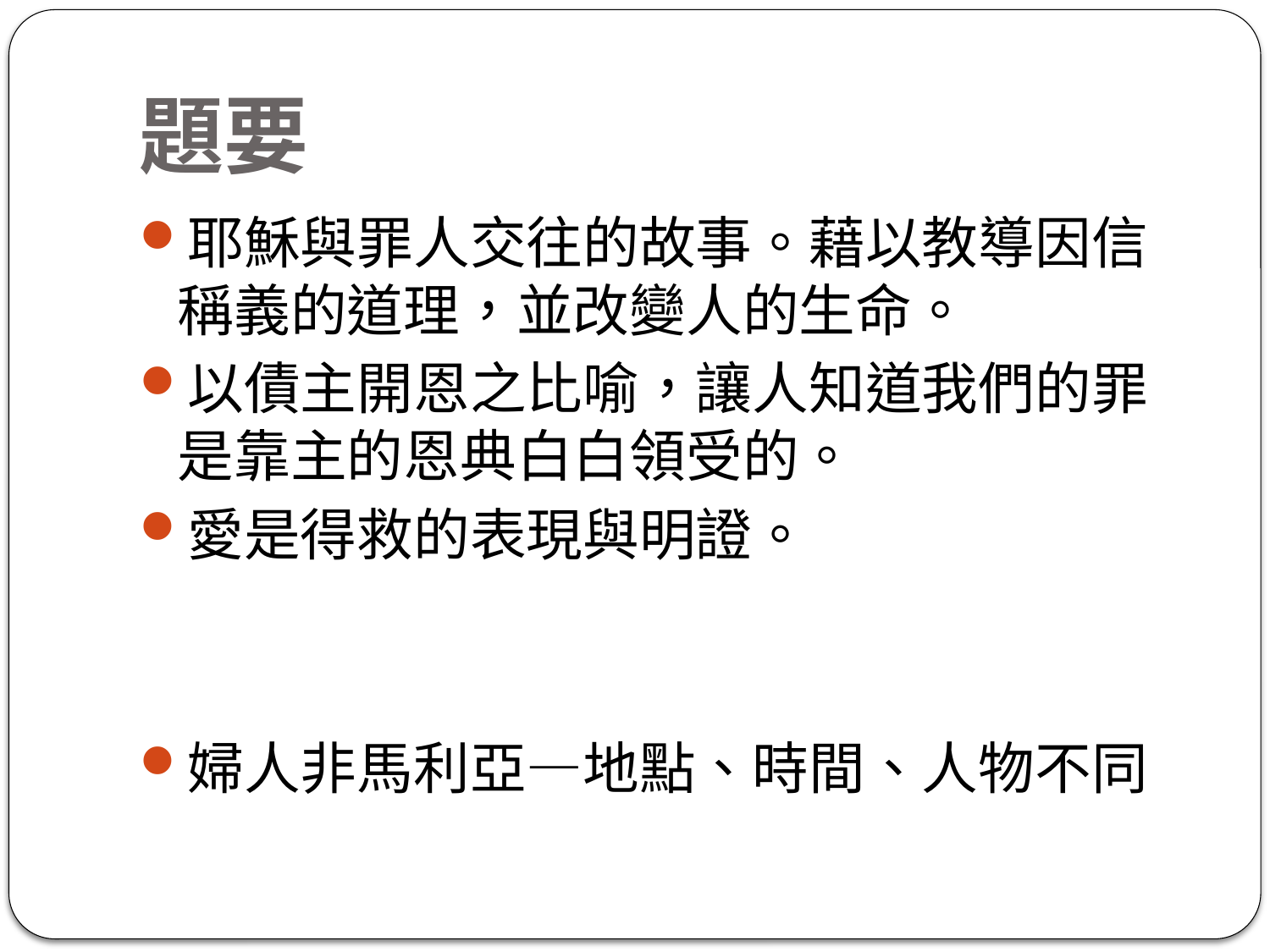

# 題要
耶穌與罪人交往的故事。藉以教導因信稱義的道理，並改變人的生命。
以債主開恩之比喻，讓人知道我們的罪是靠主的恩典白白領受的。
愛是得救的表現與明證。

婦人非馬利亞—地點、時間、人物不同